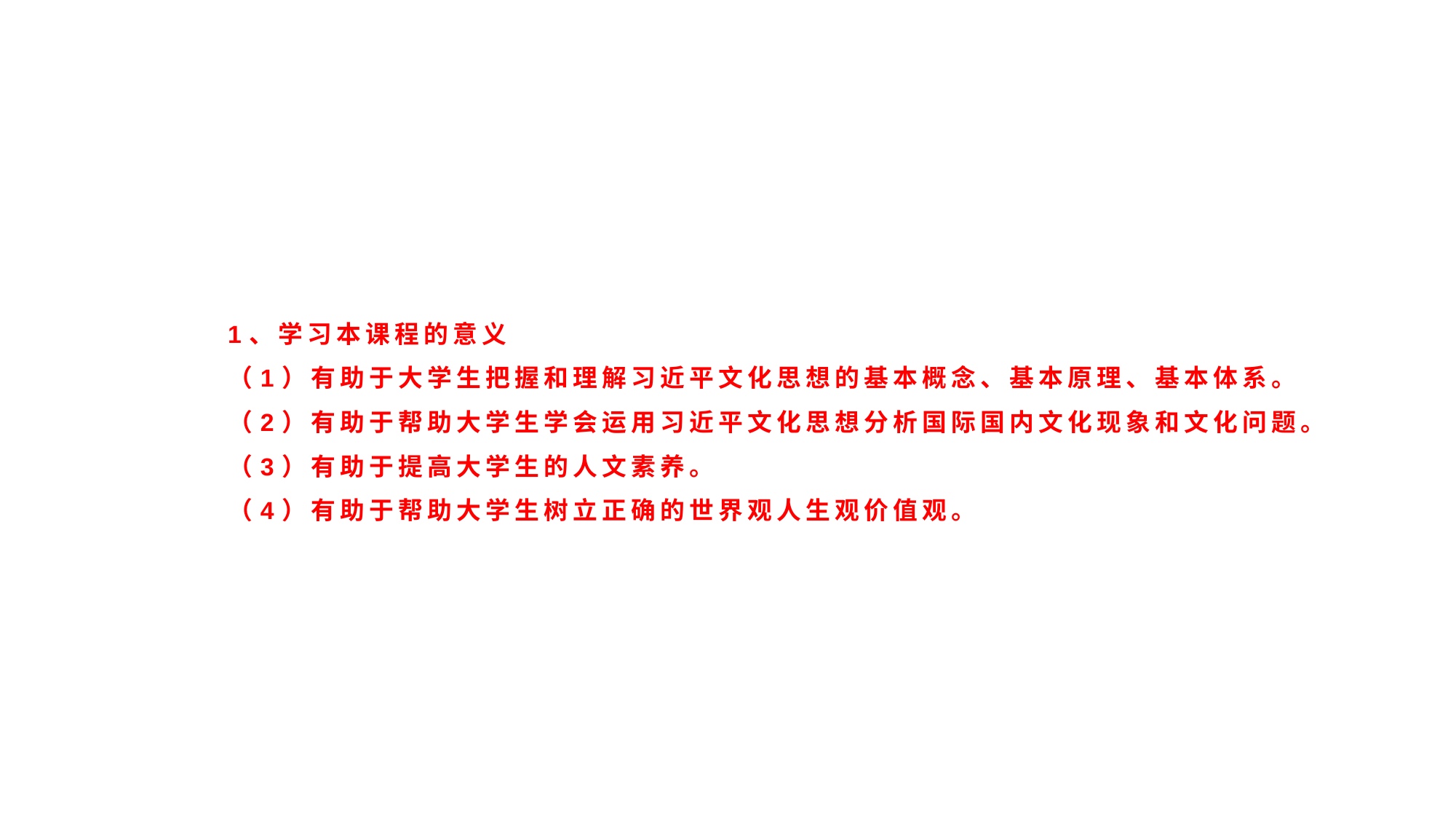

# 1、学习本课程的意义 （1）有助于大学生把握和理解习近平文化思想的基本概念、基本原理、基本体系。 （2）有助于帮助大学生学会运用习近平文化思想分析国际国内文化现象和文化问题。 （3）有助于提高大学生的人文素养。 （4）有助于帮助大学生树立正确的世界观人生观价值观。